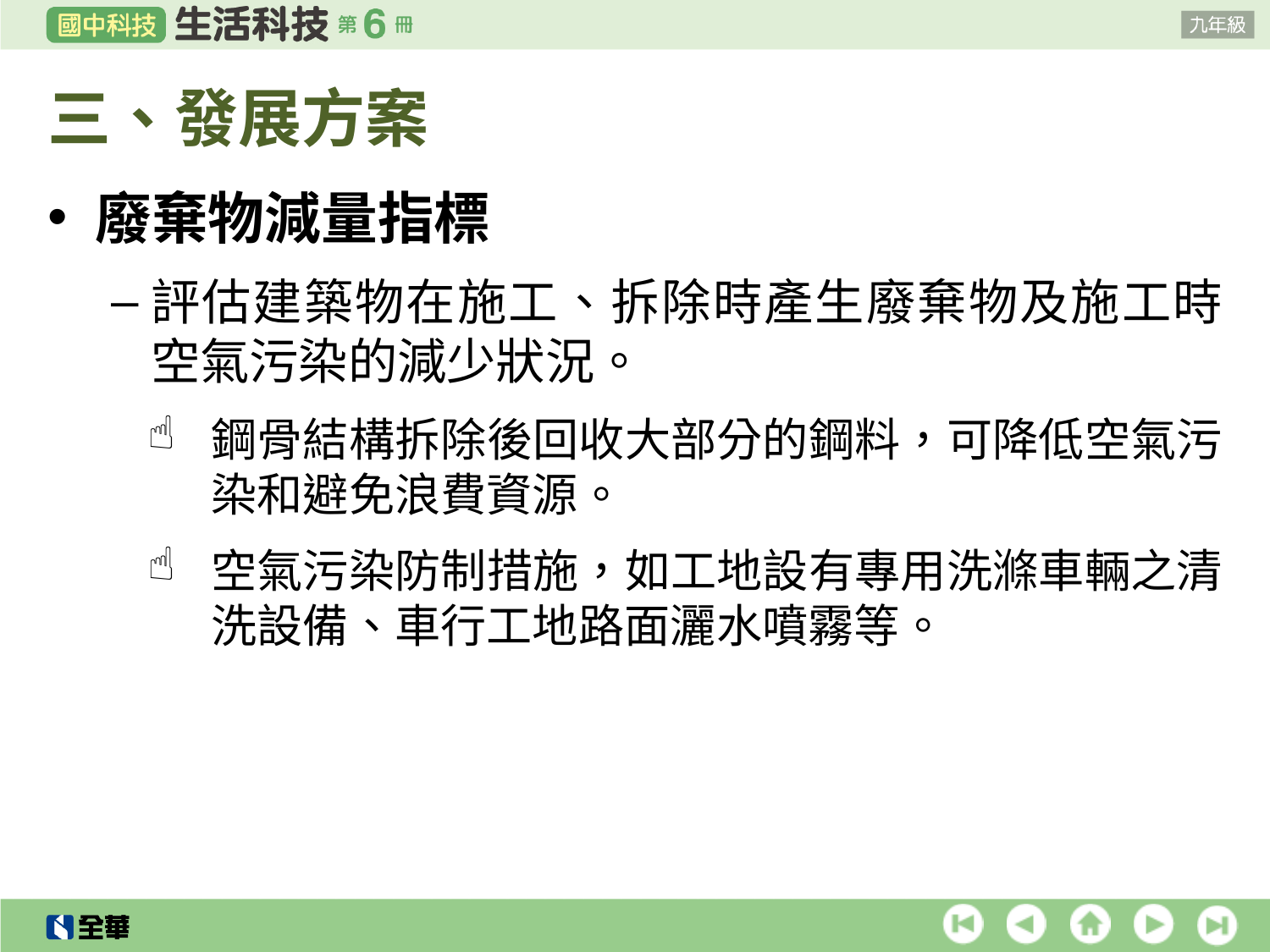

# 三、發展方案
廢棄物減量指標
評估建築物在施工、拆除時產生廢棄物及施工時空氣污染的減少狀況。
鋼骨結構拆除後回收大部分的鋼料，可降低空氣污染和避免浪費資源。
空氣污染防制措施，如工地設有專用洗滌車輛之清洗設備、車行工地路面灑水噴霧等。